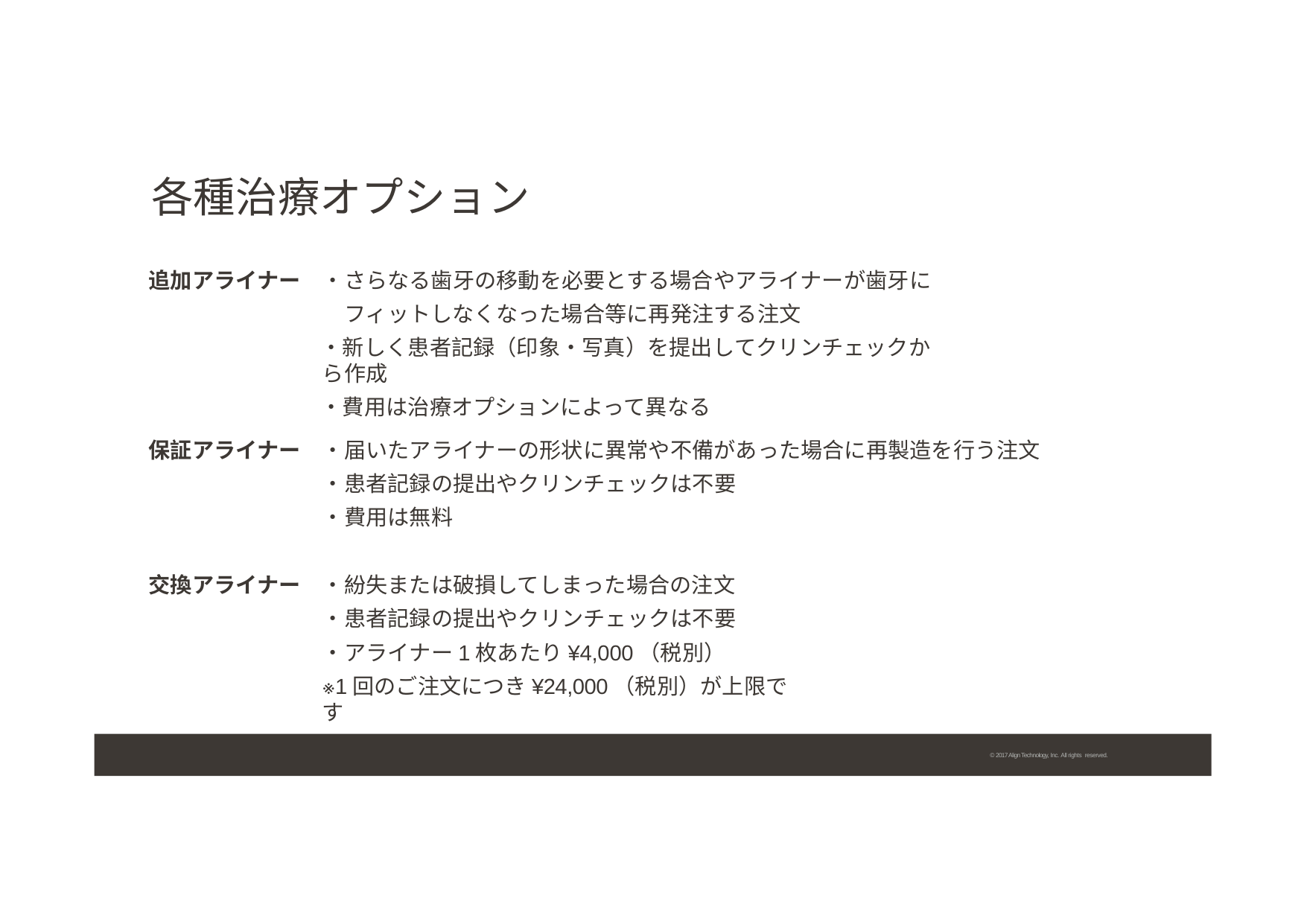

# 各種治療オプション
・さらなる歯牙の移動を必要とする場合やアライナーが歯牙に フィットしなくなった場合等に再発注する注文
・新しく患者記録（印象・写真）を提出してクリンチェックから作成
・費用は治療オプションによって異なる
追加アライナー
・届いたアライナーの形状に異常や不備があった場合に再製造を行う注文
・患者記録の提出やクリンチェックは不要
・費用は無料
保証アライナー
・紛失または破損してしまった場合の注文
・患者記録の提出やクリンチェックは不要
・アライナー1枚あたり¥4,000（税別）
※1回のご注文につき¥24,000（税別）が上限です
交換アライナー
© 2017 Align Technology, Inc. All rights reserved.